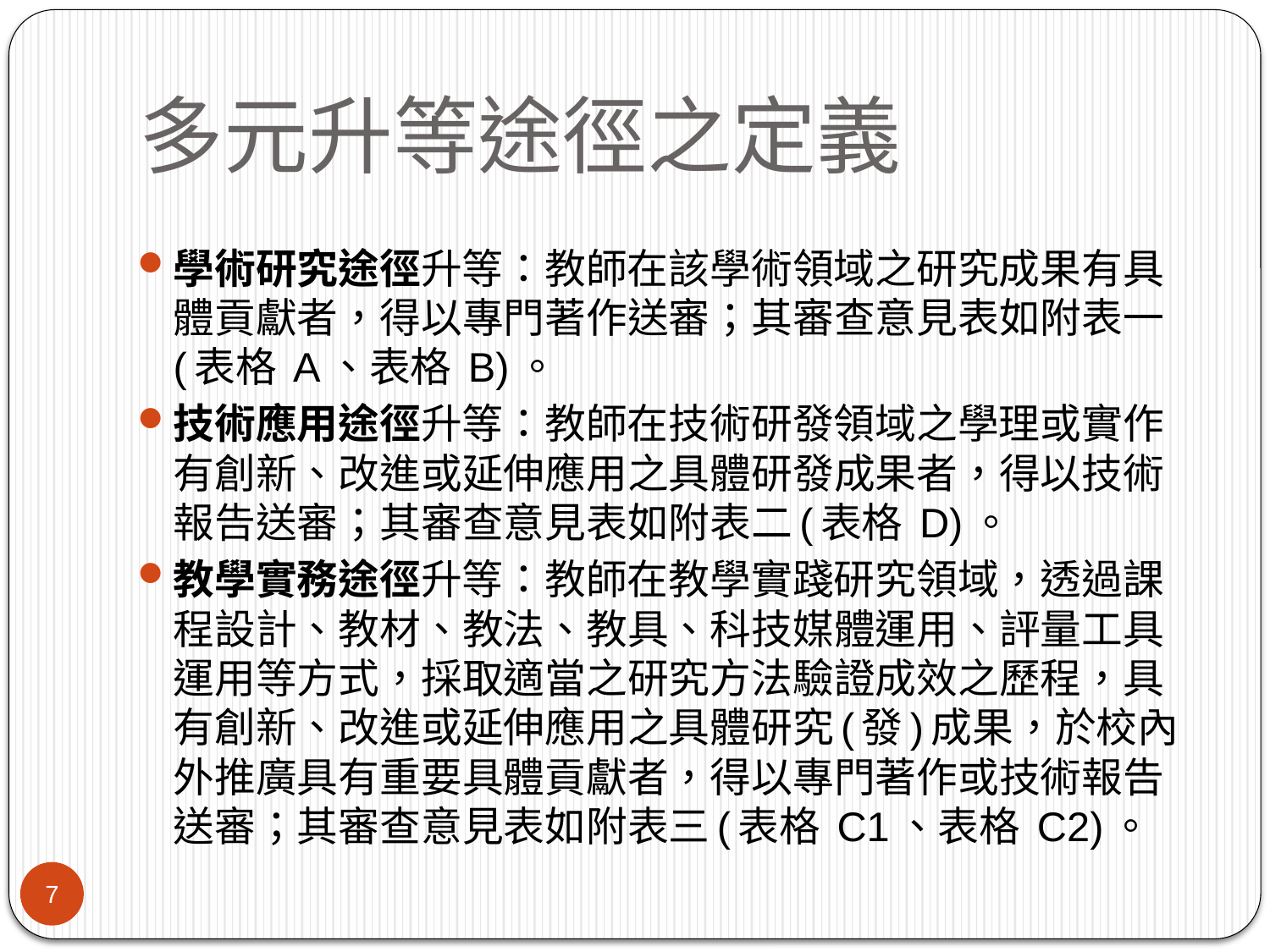

# 多元升等途徑之定義
學術研究途徑升等：教師在該學術領域之研究成果有具體貢獻者，得以專門著作送審；其審查意見表如附表一(表格 A、表格 B)。
技術應用途徑升等：教師在技術研發領域之學理或實作有創新、改進或延伸應用之具體研發成果者，得以技術報告送審；其審查意見表如附表二(表格 D)。
教學實務途徑升等：教師在教學實踐研究領域，透過課程設計、教材、教法、教具、科技媒體運用、評量工具運用等方式，採取適當之研究方法驗證成效之歷程，具有創新、改進或延伸應用之具體研究(發)成果，於校內外推廣具有重要具體貢獻者，得以專門著作或技術報告送審；其審查意見表如附表三(表格 C1、表格 C2)。
7